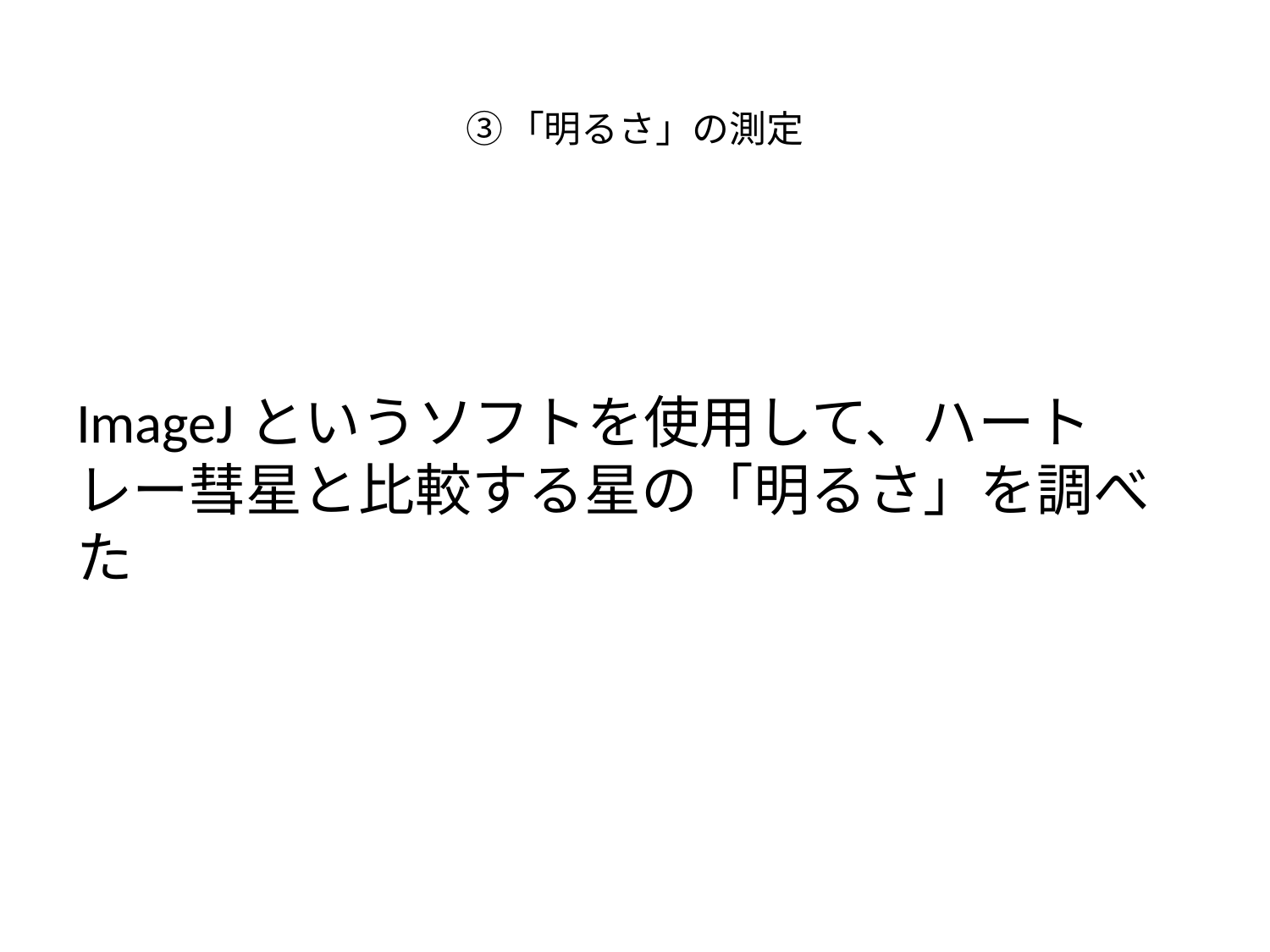

# ③「明るさ」の測定

ImageJというソフトを使用して、ハートレー彗星と比較する星の「明るさ」を調べた